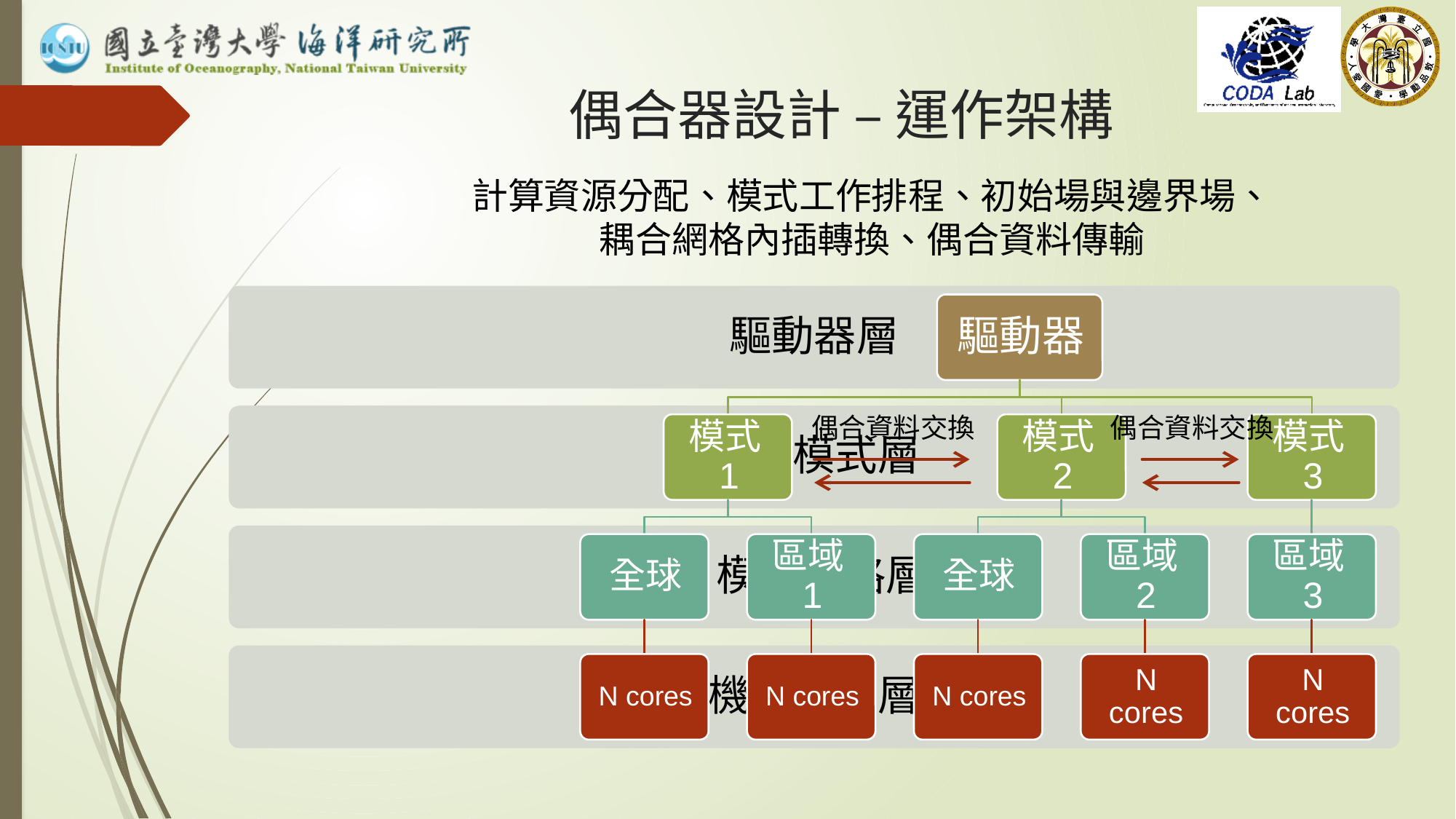

# 偶合器設計 – 運作架構
計算資源分配、模式工作排程、初始場與邊界場、
耦合網格內插轉換、偶合資料傳輸
機器計算層
 模式網格層
組成模式層
驅動器層
驅動器
模式1
全球
N cores
區域1
N cores
模式2
全球
N cores
區域2
N cores
模式3
區域3
N cores
偶合資料交換
偶合資料交換